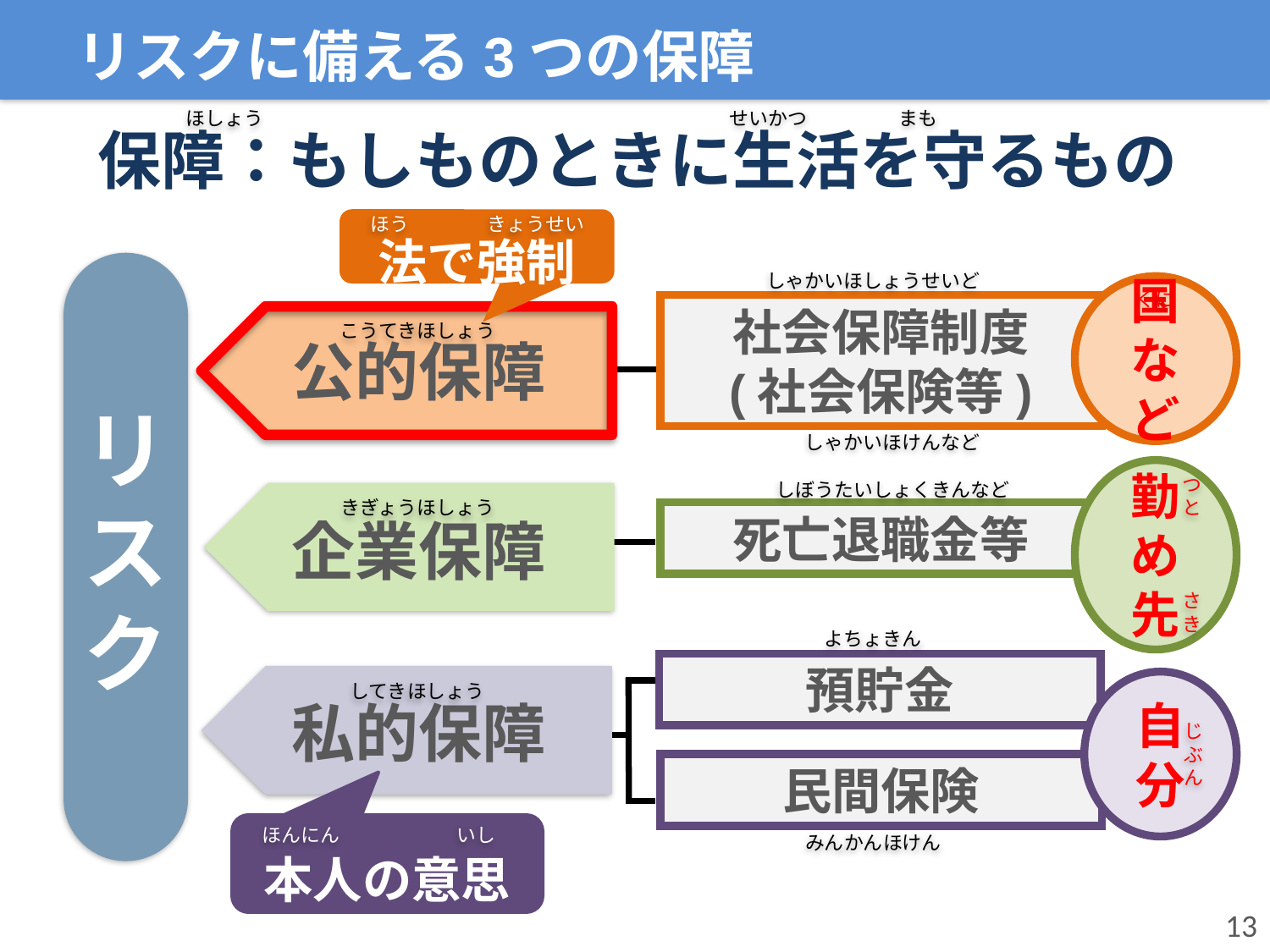

ほしょう
そな
リスクに備える3つの保障
ほしょう
せいかつ
まも
保障：もしものときに生活を守るもの
ほう　　　　きょうせい
法で強制

しゃかいほしょうせいど
くに
国など
リ
ス
ク
社会保障制度
(社会保険等)

こうてきほしょう

公的保障
　　しゃかいほけんなど
勤
め先
つ
と

さ
き
　　しぼうたいしょくきんなど
きぎょうほしょう

死亡退職金等
企業保障
よちょきん
預貯金
してきほしょう

自分
じ
ぶ
ん
私的保障
民間保険
ほんにん　　　　　　いし
本人の意思
みんかんほけん
13